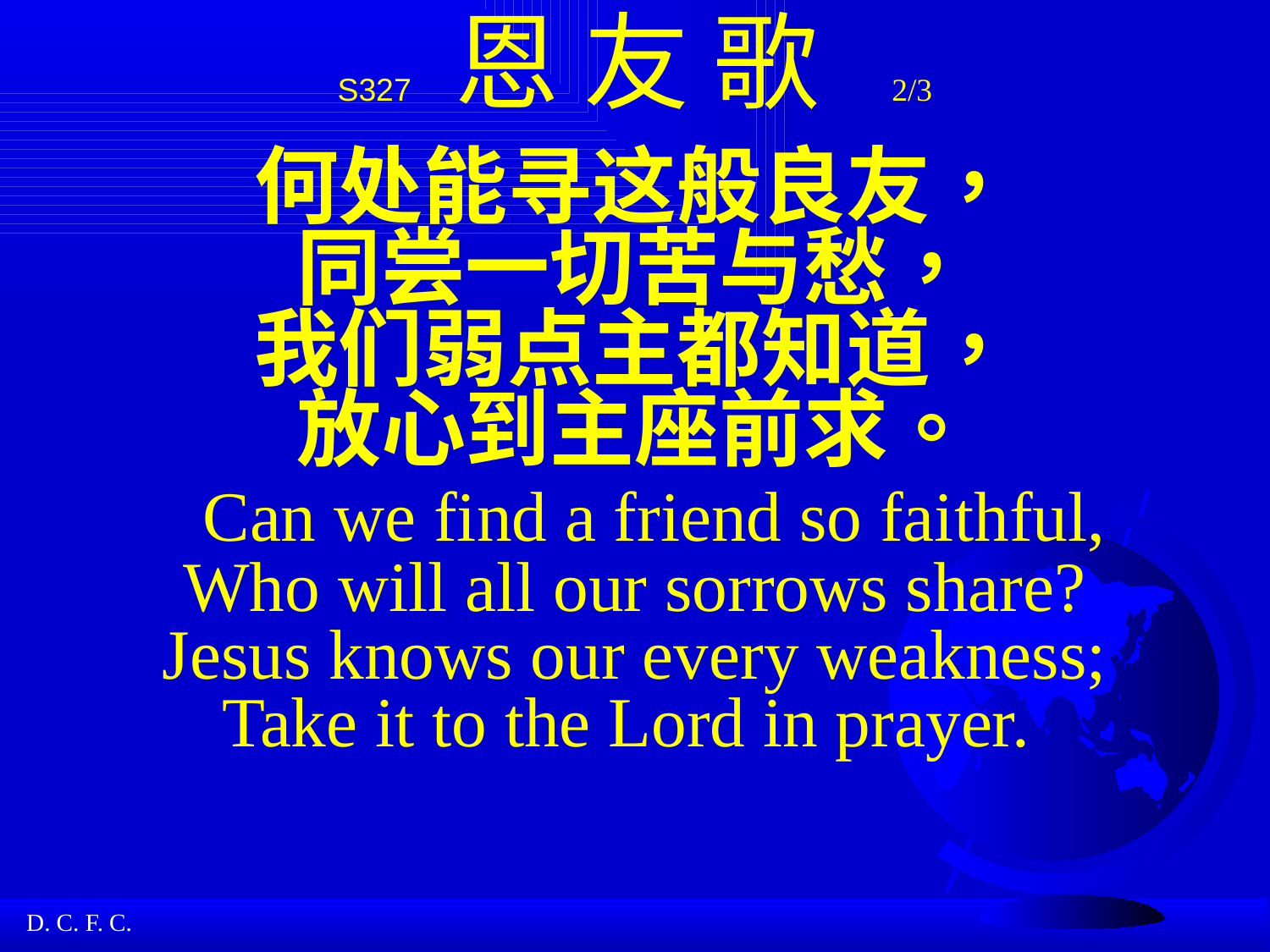

# S327    恩 友 歌         2/3 何处能寻这般良友， 同尝一切苦与愁， 我们弱点主都知道， 放心到主座前求。 Can we find a friend so faithful, Who will all our sorrows share? Jesus knows our every weakness; Take it to the Lord in prayer.